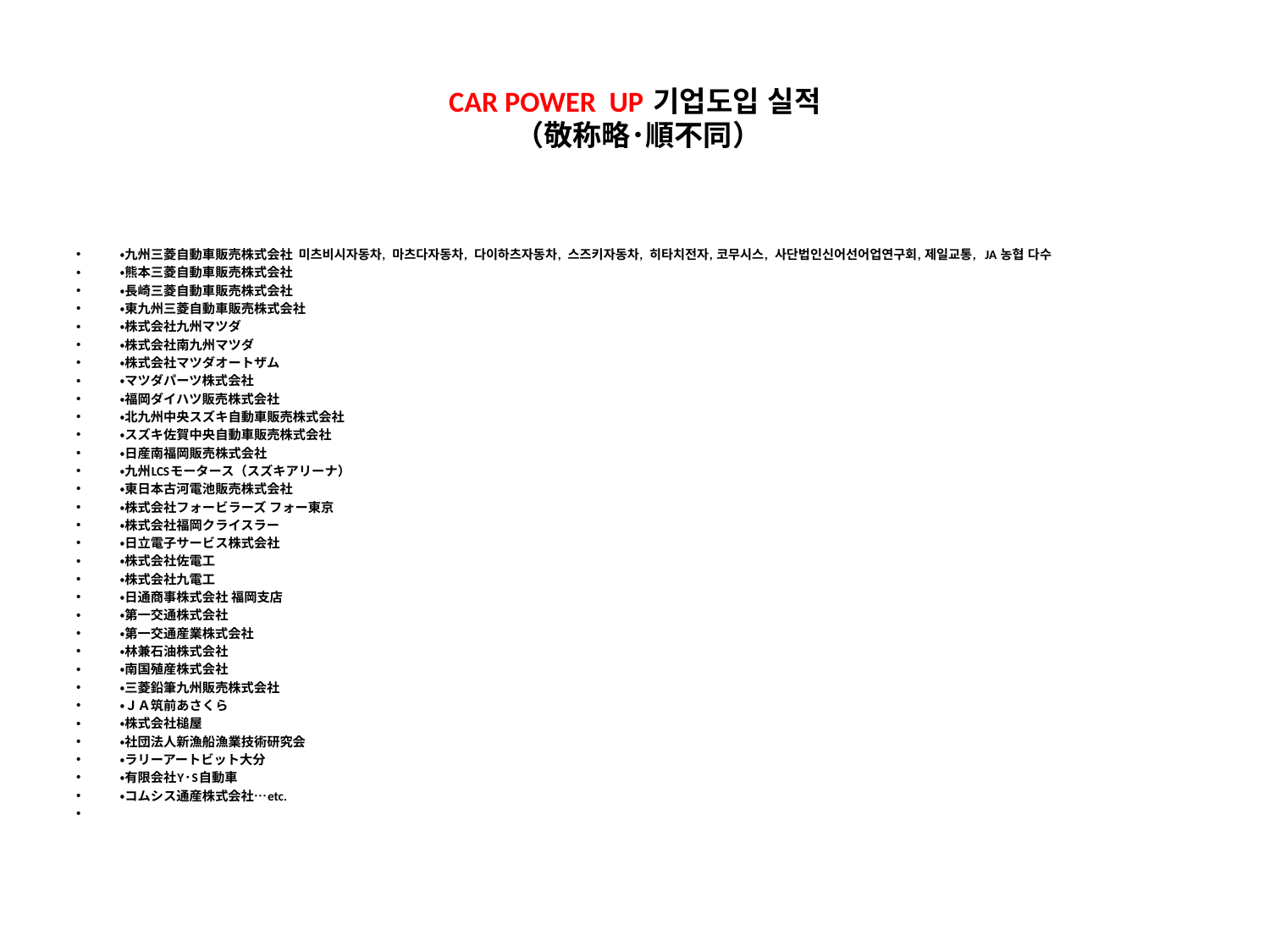

# CAR POWER  UP 기업도입 실적 （敬称略･順不同）

・九州三菱自動車販売株式会社  미츠비시자동차,  마츠다자동차,  다이하츠자동차,  스즈키자동차,  히타치전자, 코무시스,  사단법인신어선어업연구회, 제일교통,   JA 농협 다수
・熊本三菱自動車販売株式会社
・長崎三菱自動車販売株式会社
・東九州三菱自動車販売株式会社
・株式会社九州マツダ
・株式会社南九州マツダ
・株式会社マツダオートザム
・マツダパーツ株式会社
・福岡ダイハツ販売株式会社
・北九州中央スズキ自動車販売株式会社
・スズキ佐賀中央自動車販売株式会社
・日産南福岡販売株式会社
・九州LCSモータース（スズキアリーナ）
・東日本古河電池販売株式会社
・株式会社フォービラーズ フォー東京
・株式会社福岡クライスラー
・日立電子サービス株式会社
・株式会社佐電工
・株式会社九電工
・日通商事株式会社 福岡支店
・第一交通株式会社
・第一交通産業株式会社
・林兼石油株式会社
・南国殖産株式会社
・三菱鉛筆九州販売株式会社
・ＪＡ筑前あさくら
・株式会社槌屋
・社団法人新漁船漁業技術研究会
・ラリーアートビット大分
・有限会社Y･S自動車
・コムシス通産株式会社…etc.